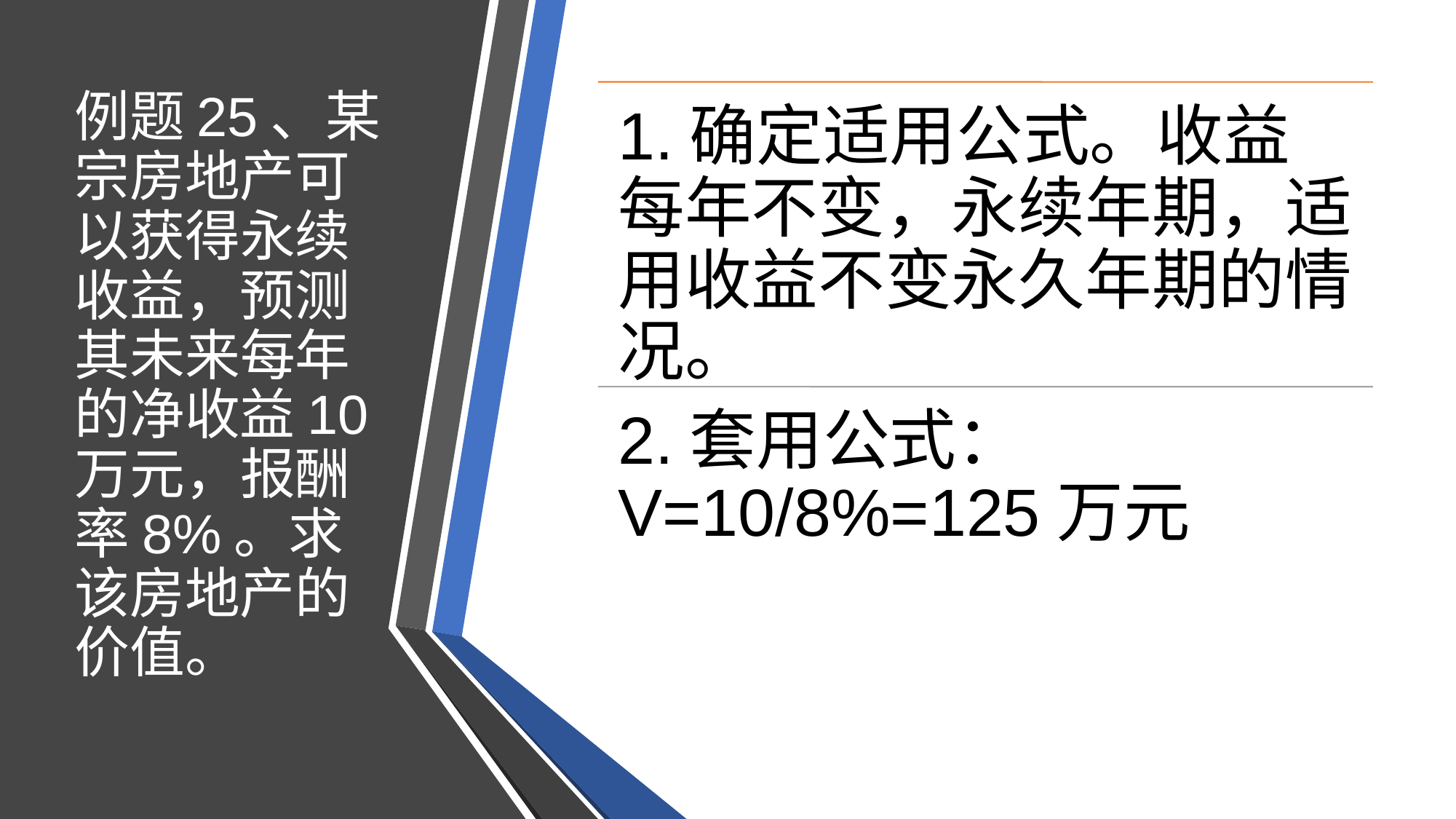

# 例题25、某宗房地产可以获得永续收益，预测其未来每年的净收益10万元，报酬率8%。求该房地产的价值。
1.确定适用公式。收益每年不变，永续年期，适用收益不变永久年期的情况。
2.套用公式：V=10/8%=125万元